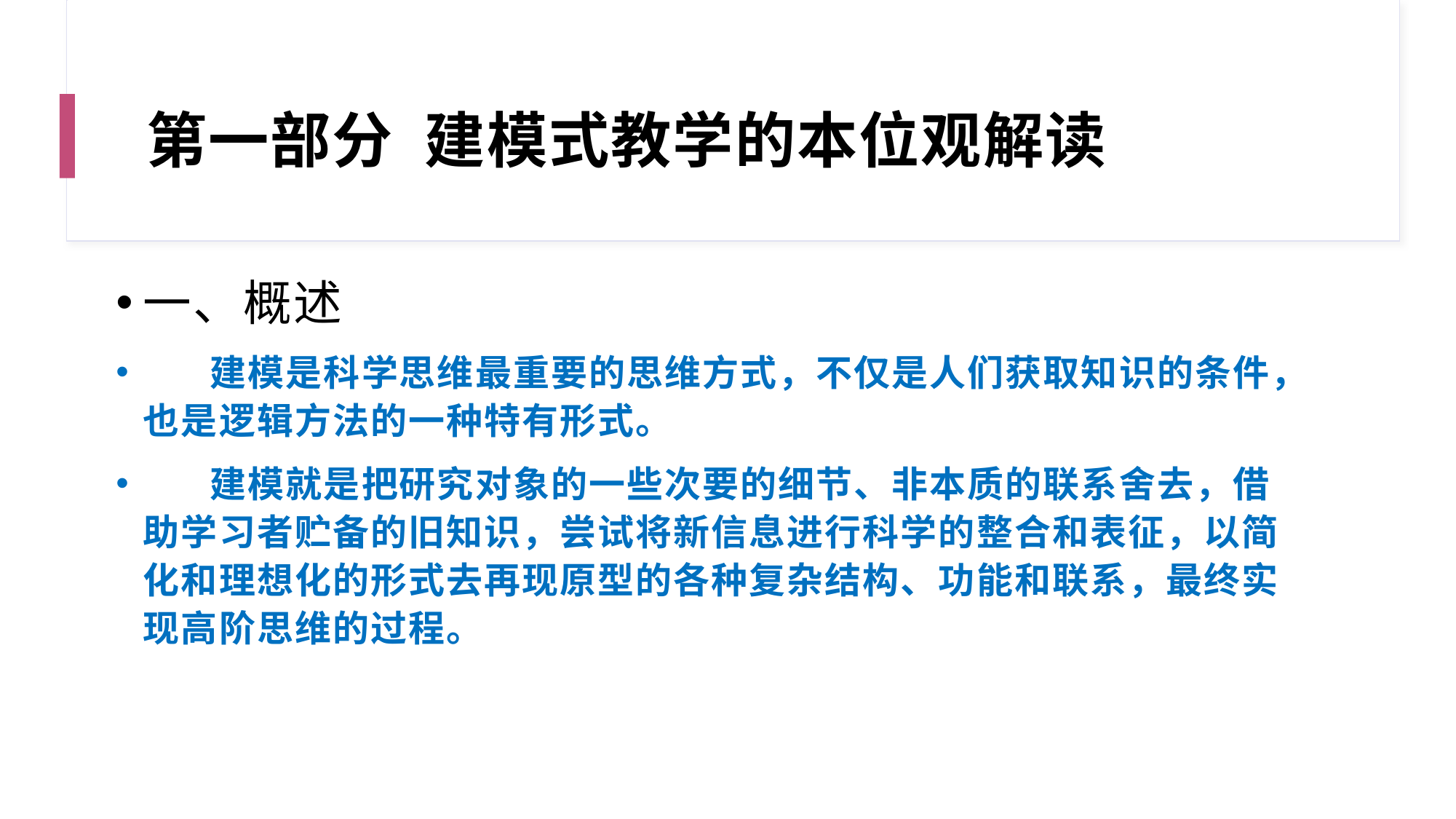

# 第一部分  建模式教学的本位观解读
一、概述
      建模是科学思维最重要的思维方式，不仅是人们获取知识的条件，也是逻辑方法的一种特有形式。
      建模就是把研究对象的一些次要的细节、非本质的联系舍去，借助学习者贮备的旧知识，尝试将新信息进行科学的整合和表征，以简化和理想化的形式去再现原型的各种复杂结构、功能和联系，最终实现高阶思维的过程。